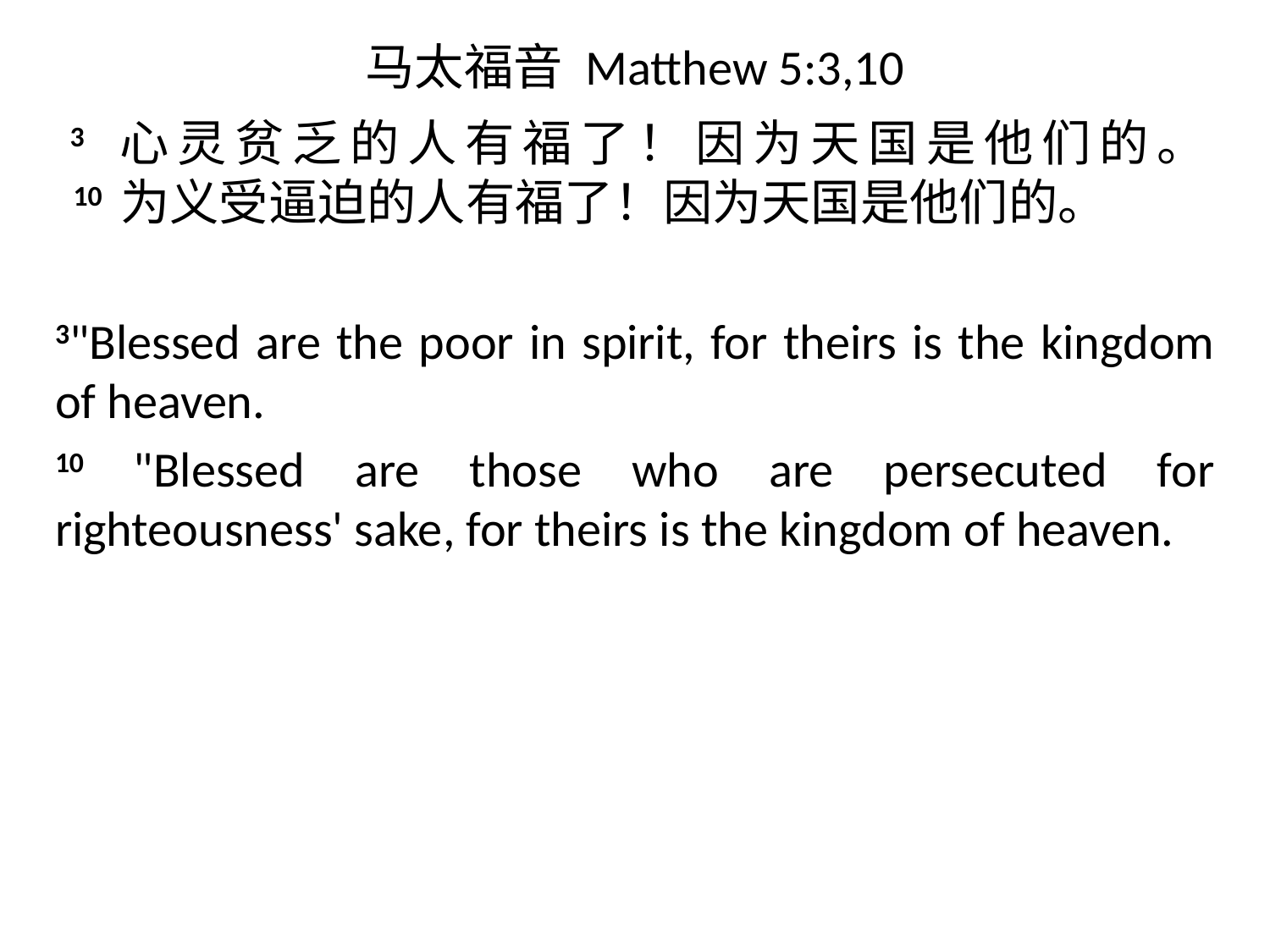

# 马太福音 Matthew 5:3,10
 3 心灵贫乏的人有福了！因为天国是他们的。
 10 为义受逼迫的人有福了！因为天国是他们的。

3"Blessed are the poor in spirit, for theirs is the kingdom of heaven.
10 "Blessed are those who are persecuted for righteousness' sake, for theirs is the kingdom of heaven.